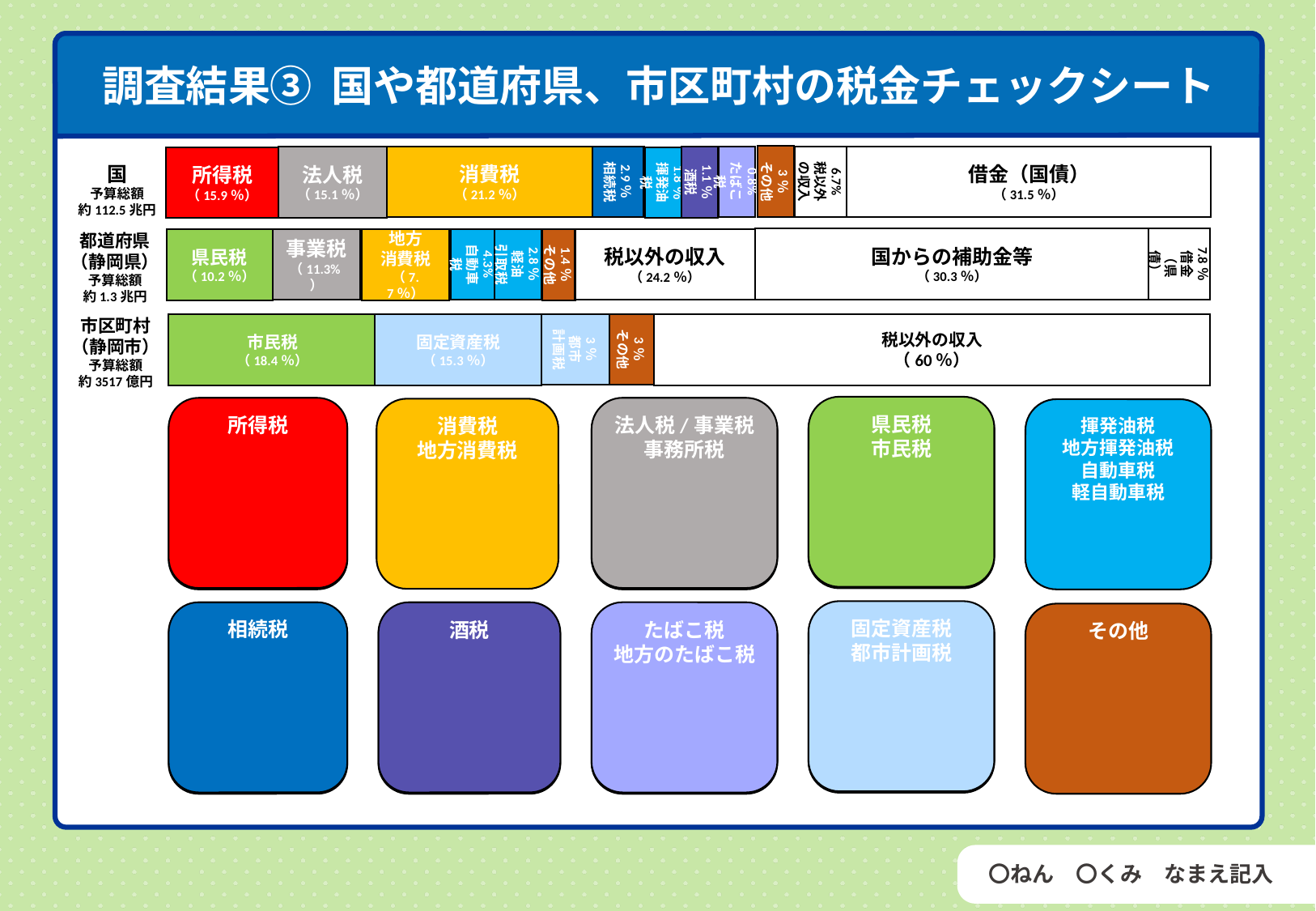

調査結果③  国や都道府県、市区町村の税金チェックシート

3％
その他
消費税
（21.2％）
2.9％
相続税
0.8%
たばこ税
6.7%
税以外の収入
借金（国債）
（31.5％）
法人税
（15.1％）
1.1％
酒税
所得税
（15.9％）
1.8％
揮発油税
国
予算総額
約112.5兆円
調べ方
都道府県
（静岡県）
予算総額
約1.3兆円
7.8％借金
（県債）
国からの補助金等
（30.3％）
税以外の収入
（24.2％）
事業税
（11.3%）
4.3%
自動車税
2.8％
軽油
引取税
地方
消費税
（7.7％）
県民税
（10.2％）
1.4％
その他
市区町村
（静岡市）
予算総額
約3517億円
3％
都市
計画税
3％
その他
市民税
（18.4％）
固定資産税
（15.3％）
税以外の収入
（60％）
県民税
市民税

所得税

法人税/事業税
事務所税

消費税
地方消費税
所得税

揮発油税
地方揮発油税
自動車税
軽自動車税

調べ方
固定資産税
都市計画税

相続税
酒税

たばこ税
地方のたばこ税

その他

調べ方

〇ねん　〇くみ　なまえ記入